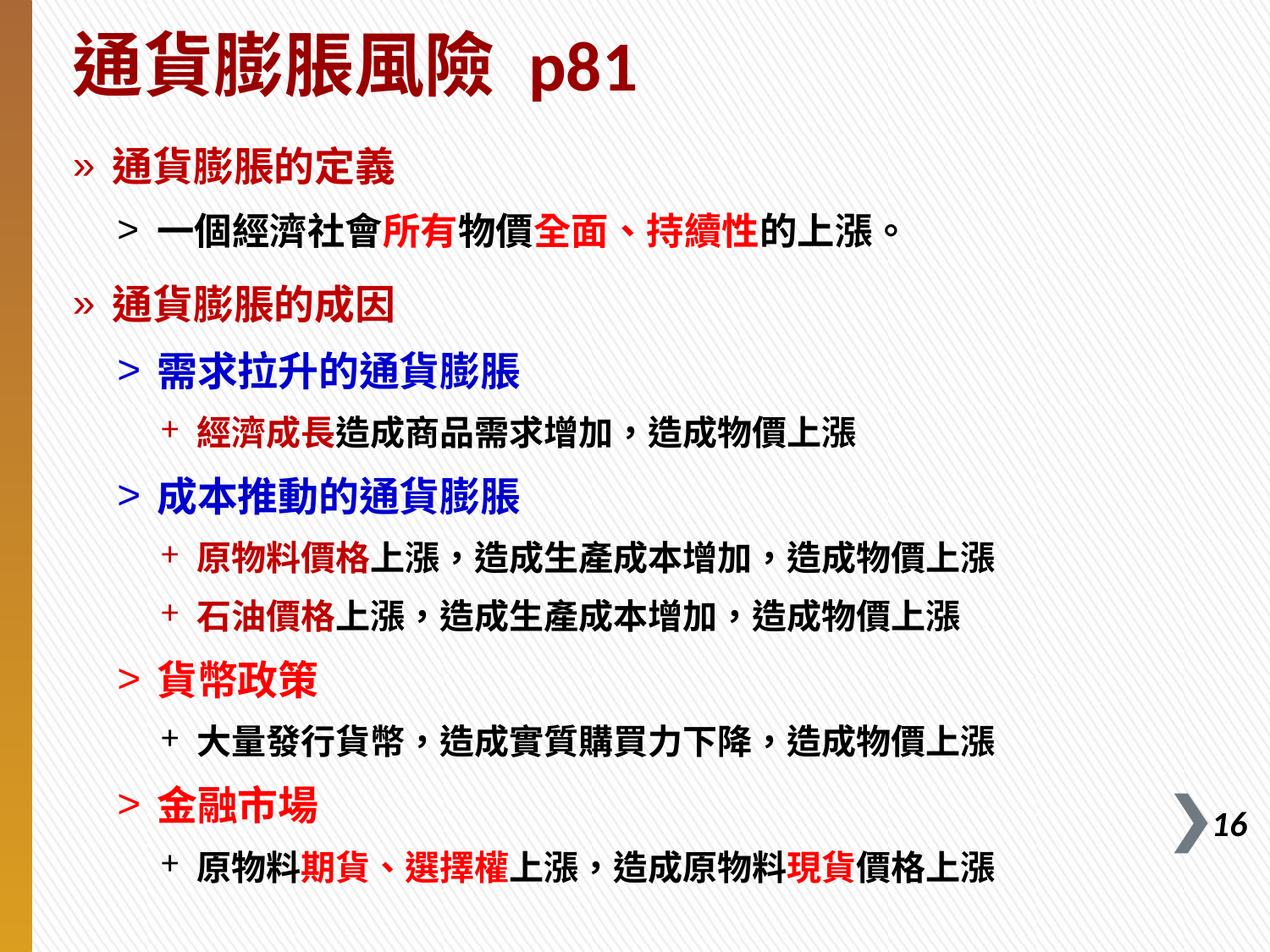

# 通貨膨脹風險 p81
通貨膨脹的定義
一個經濟社會所有物價全面、持續性的上漲。
通貨膨脹的成因
需求拉升的通貨膨脹
經濟成長造成商品需求增加，造成物價上漲
成本推動的通貨膨脹
原物料價格上漲，造成生產成本增加，造成物價上漲
石油價格上漲，造成生產成本增加，造成物價上漲
貨幣政策
大量發行貨幣，造成實質購買力下降，造成物價上漲
金融市場
原物料期貨、選擇權上漲，造成原物料現貨價格上漲

16